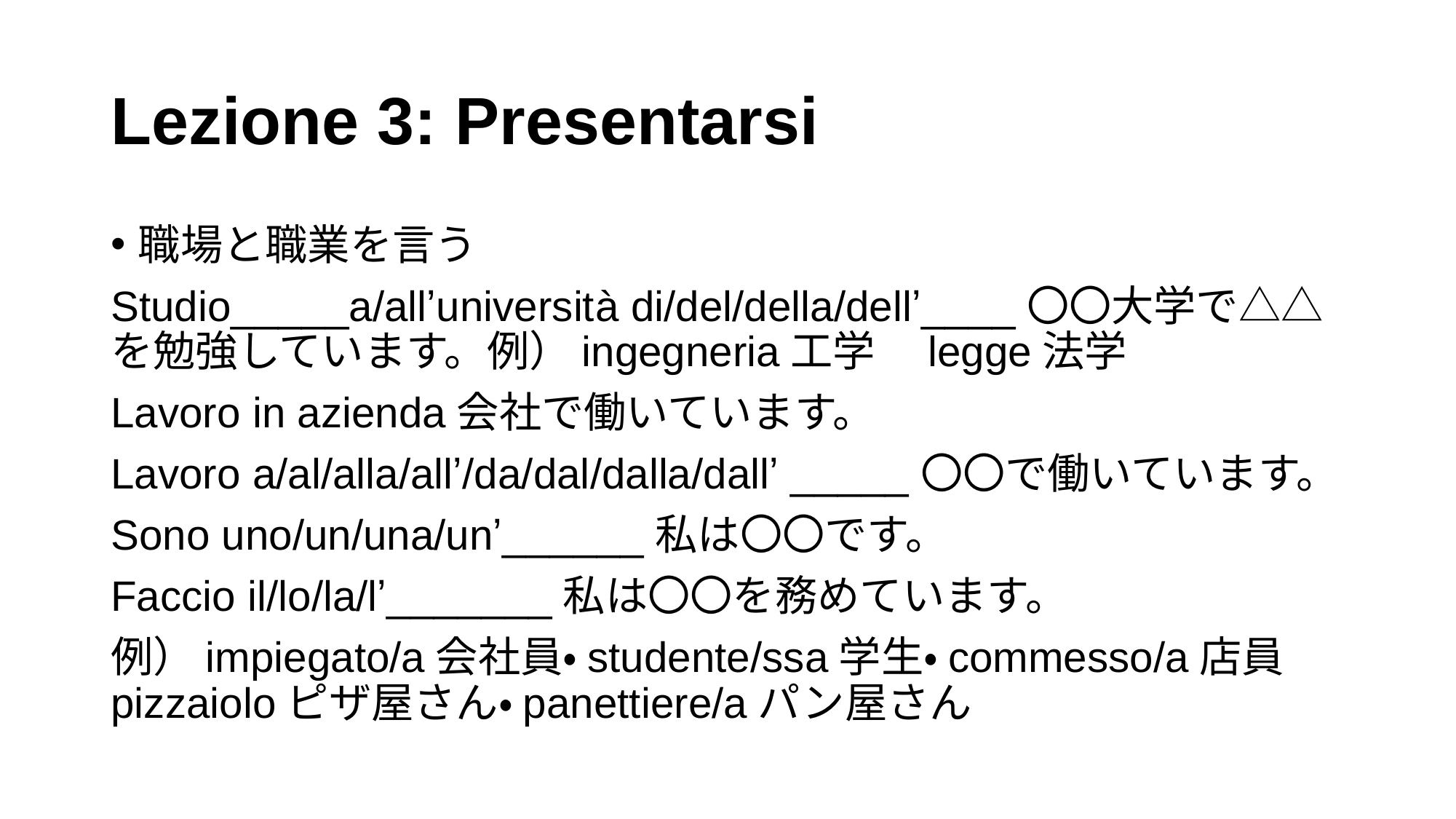

# Lezione 3: Presentarsi
職場と職業を言う
Studio_____a/allʼuniversità di/del/della/dellʼ____〇〇大学で△△を勉強しています。例）ingegneria工学　legge法学
Lavoro in azienda会社で働いています。
Lavoro a/al/alla/allʼ/da/dal/dalla/dallʼ _____〇〇で働いています。
Sono uno/un/una/unʼ______私は〇〇です。
Faccio il/lo/la/lʼ_______私は〇〇を務めています。
例）impiegato/a会社員・studente/ssa学生・commesso/a店員　pizzaioloピザ屋さん・panettiere/aパン屋さん